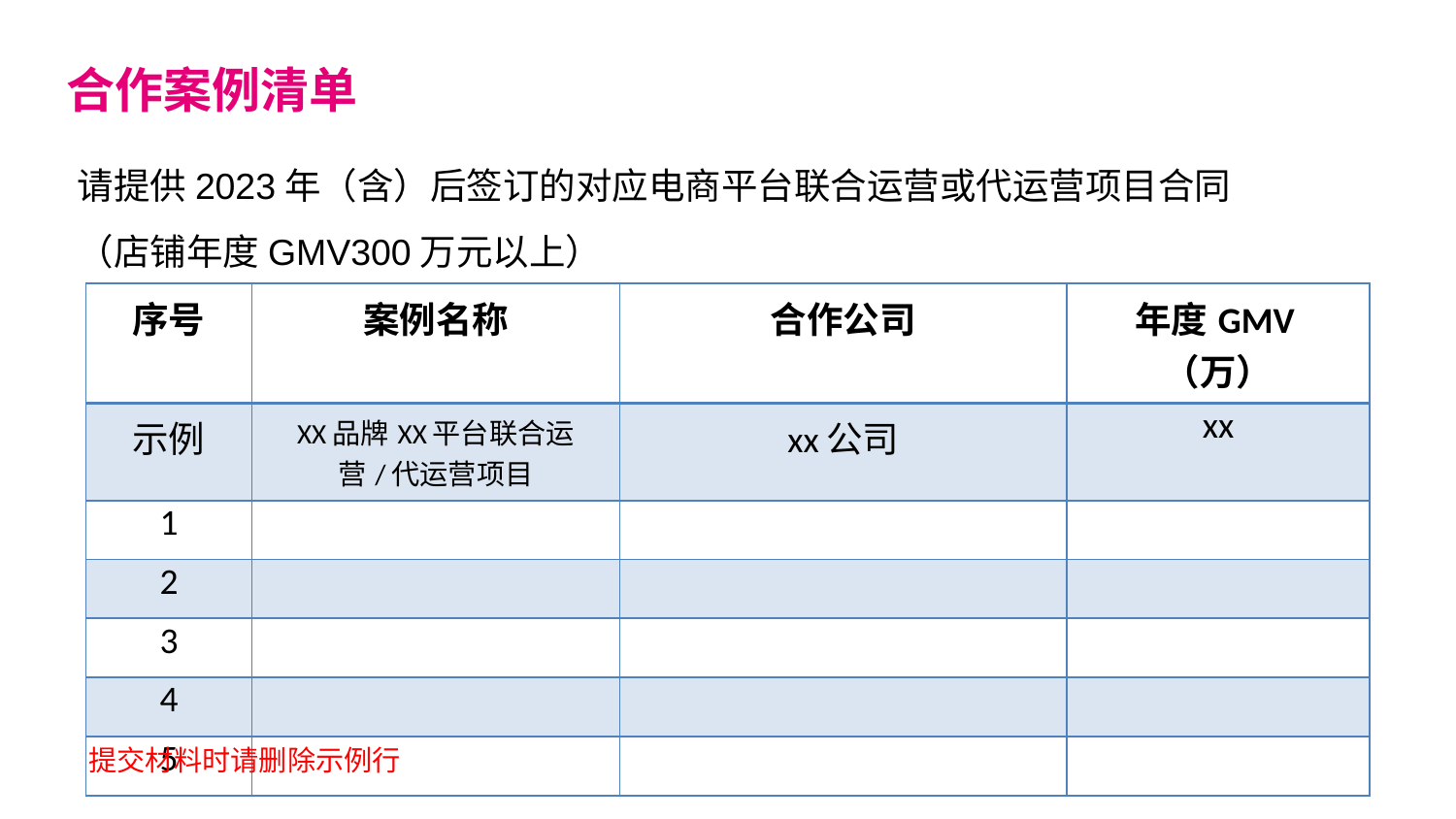

合作案例清单
请提供2023年（含）后签订的对应电商平台联合运营或代运营项目合同
（店铺年度GMV300万元以上）

| 序号 | 案例名称 | 合作公司 | 年度GMV（万） |
| --- | --- | --- | --- |
| 示例 | XX品牌XX平台联合运营/代运营项目 | xx公司 | xx |
| 1 |  |  |  |
| 2 |  |  |  |
| 3 |  |  |  |
| 4 |  |  |  |
| 5 |  |  |  |
提交材料时请删除示例行
13